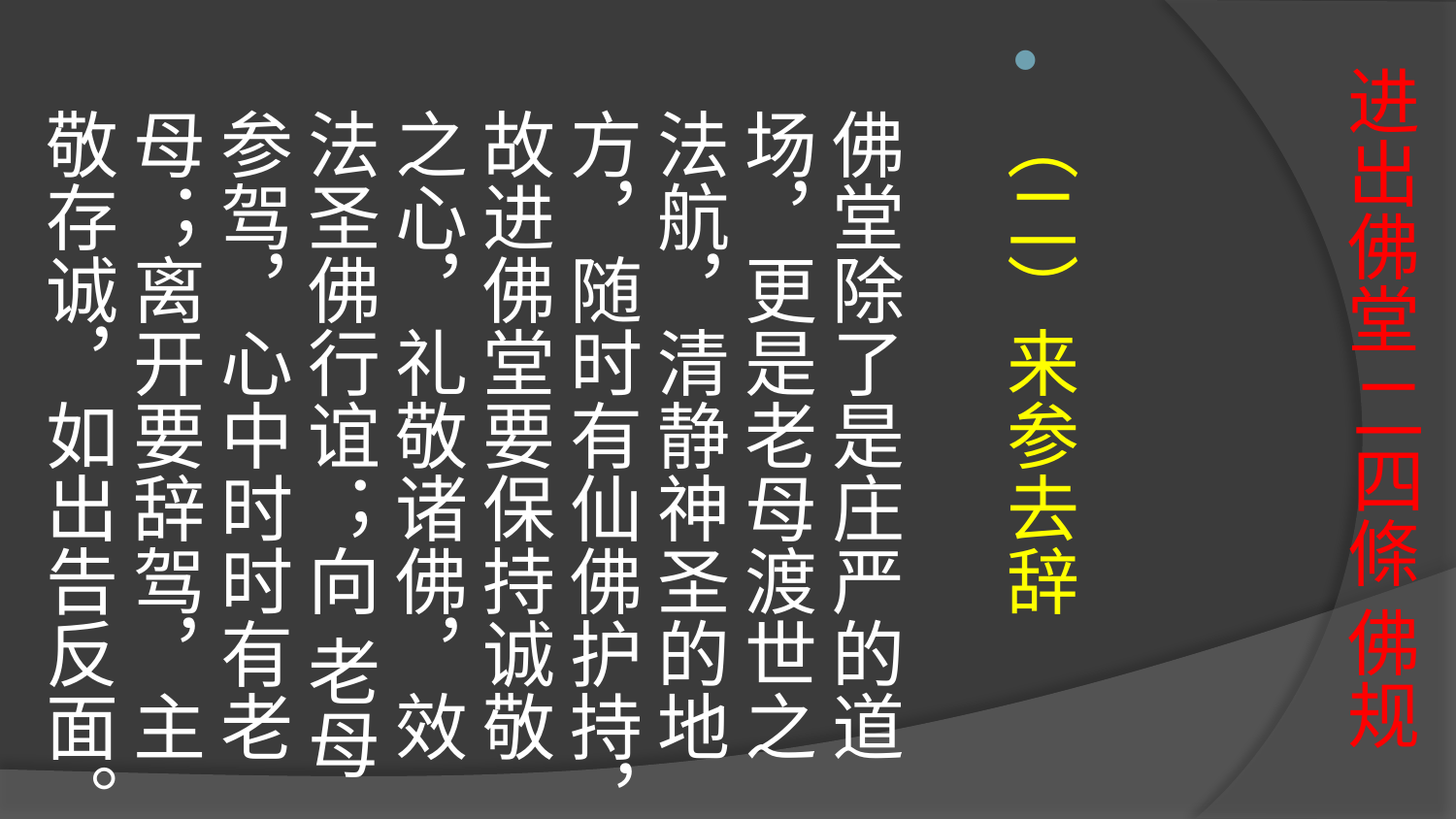

# 进出佛堂 二四條 佛规
（二）来参去辞
佛堂除了是庄严的道场，更是老母渡世之法航，清静神圣的地方，随时有仙佛护持，故进佛堂要保持诚敬之心，礼敬诸佛，效法圣佛行谊；向 老母参驾，心中时时有老母；离开要辞驾，主敬存诚，如出告反面。